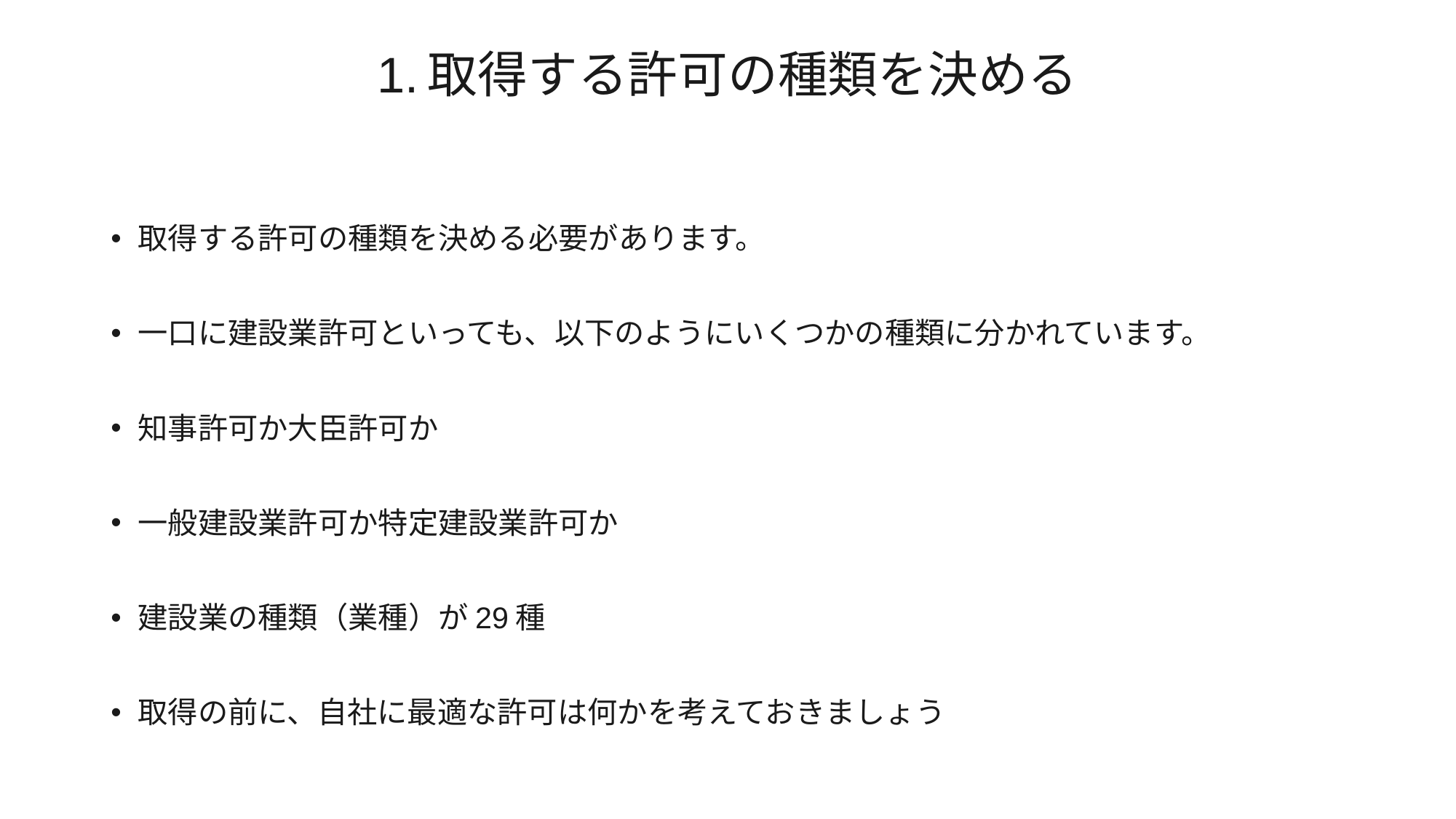

# 1.取得する許可の種類を決める
取得する許可の種類を決める必要があります。

一口に建設業許可といっても、以下のようにいくつかの種類に分かれています。

知事許可か大臣許可か

一般建設業許可か特定建設業許可か

建設業の種類（業種）が29種

取得の前に、自社に最適な許可は何かを考えておきましょう